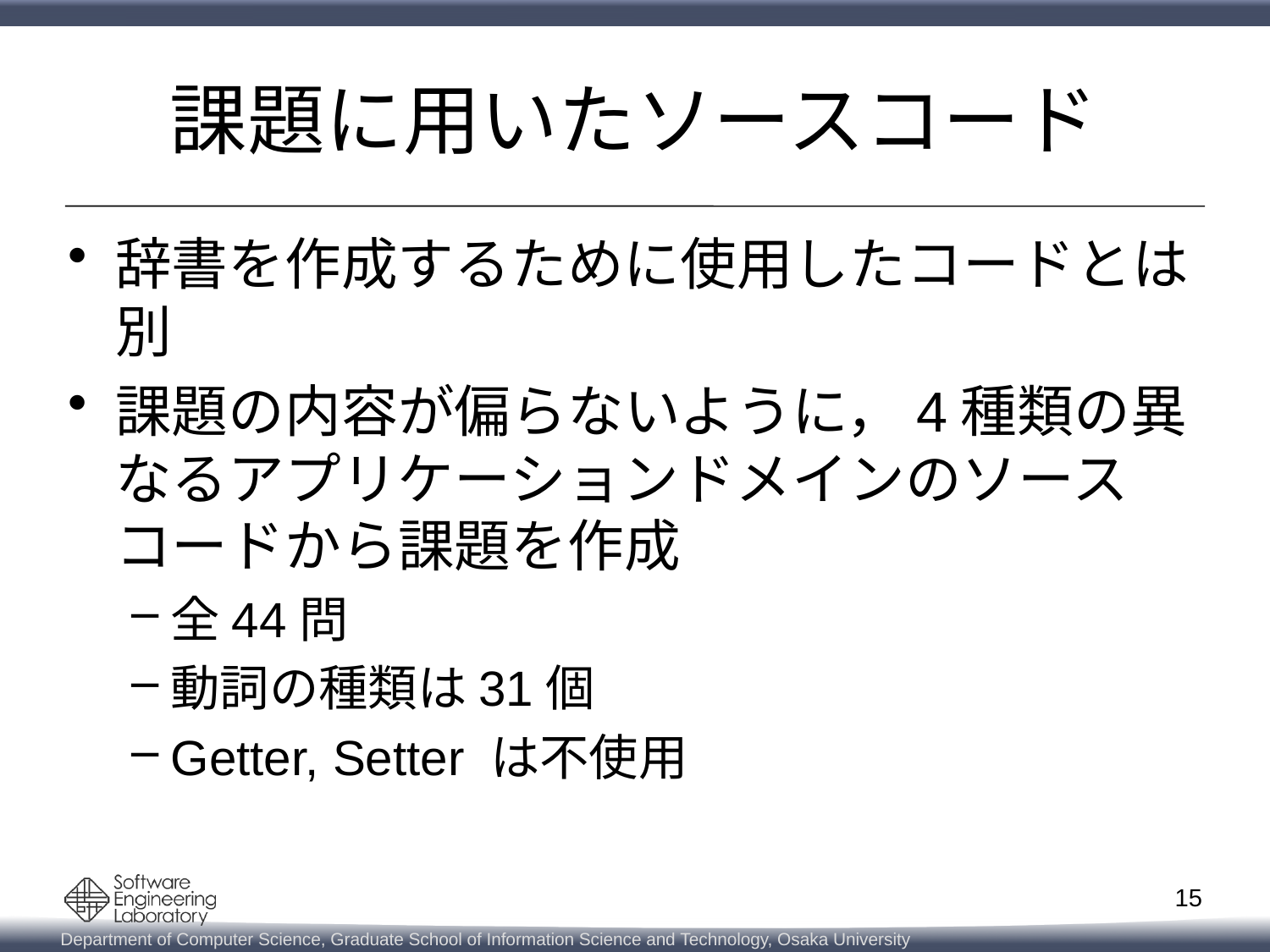

# 課題に用いたソースコード
辞書を作成するために使用したコードとは別
課題の内容が偏らないように，4種類の異なるアプリケーションドメインのソースコードから課題を作成
全44問
動詞の種類は31個
Getter, Setter は不使用
15